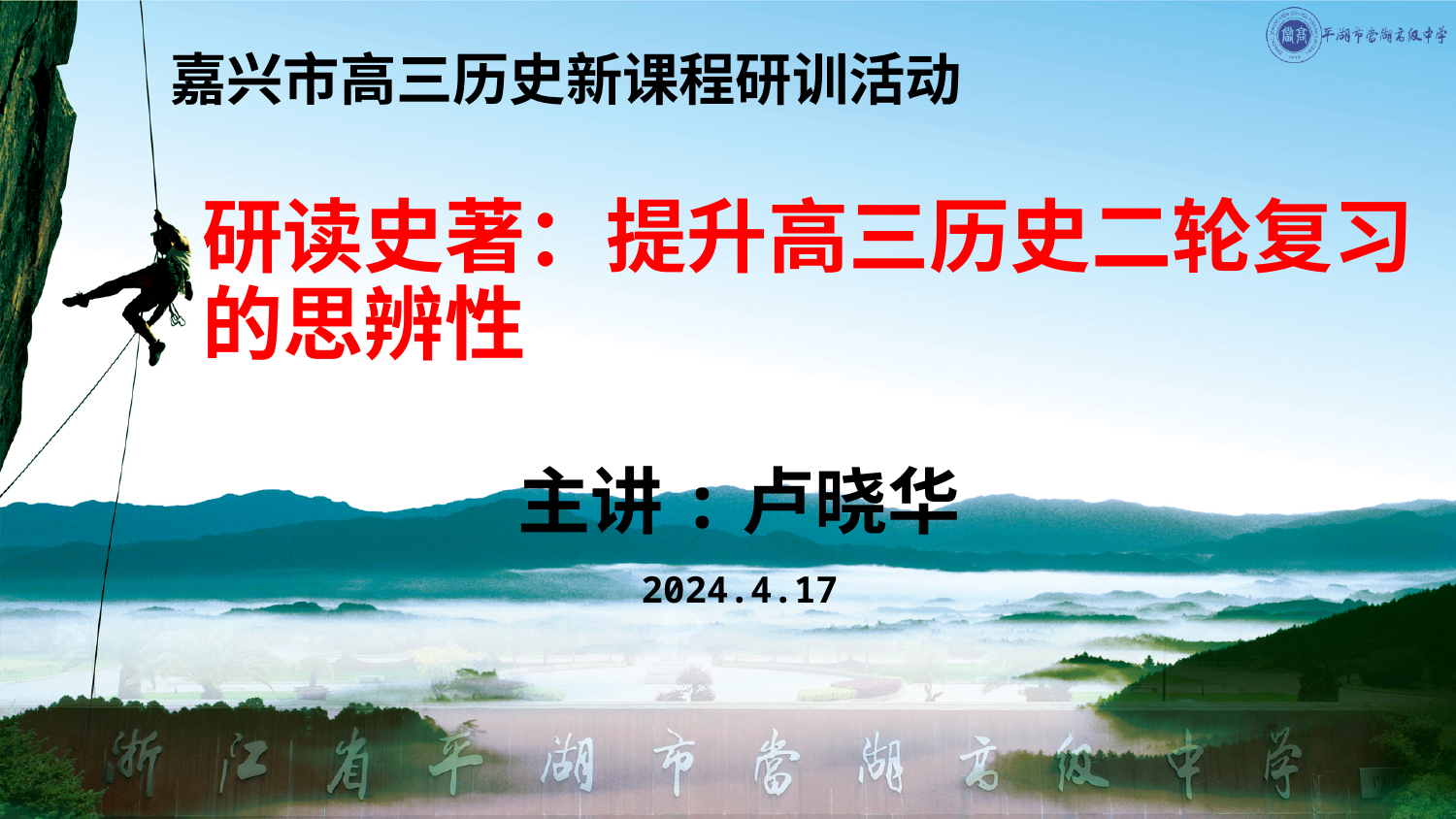

嘉兴市高三历史新课程研训活动
# 研读史著：提升高三历史二轮复习的思辨性
主讲:卢晓华
2024.4.17